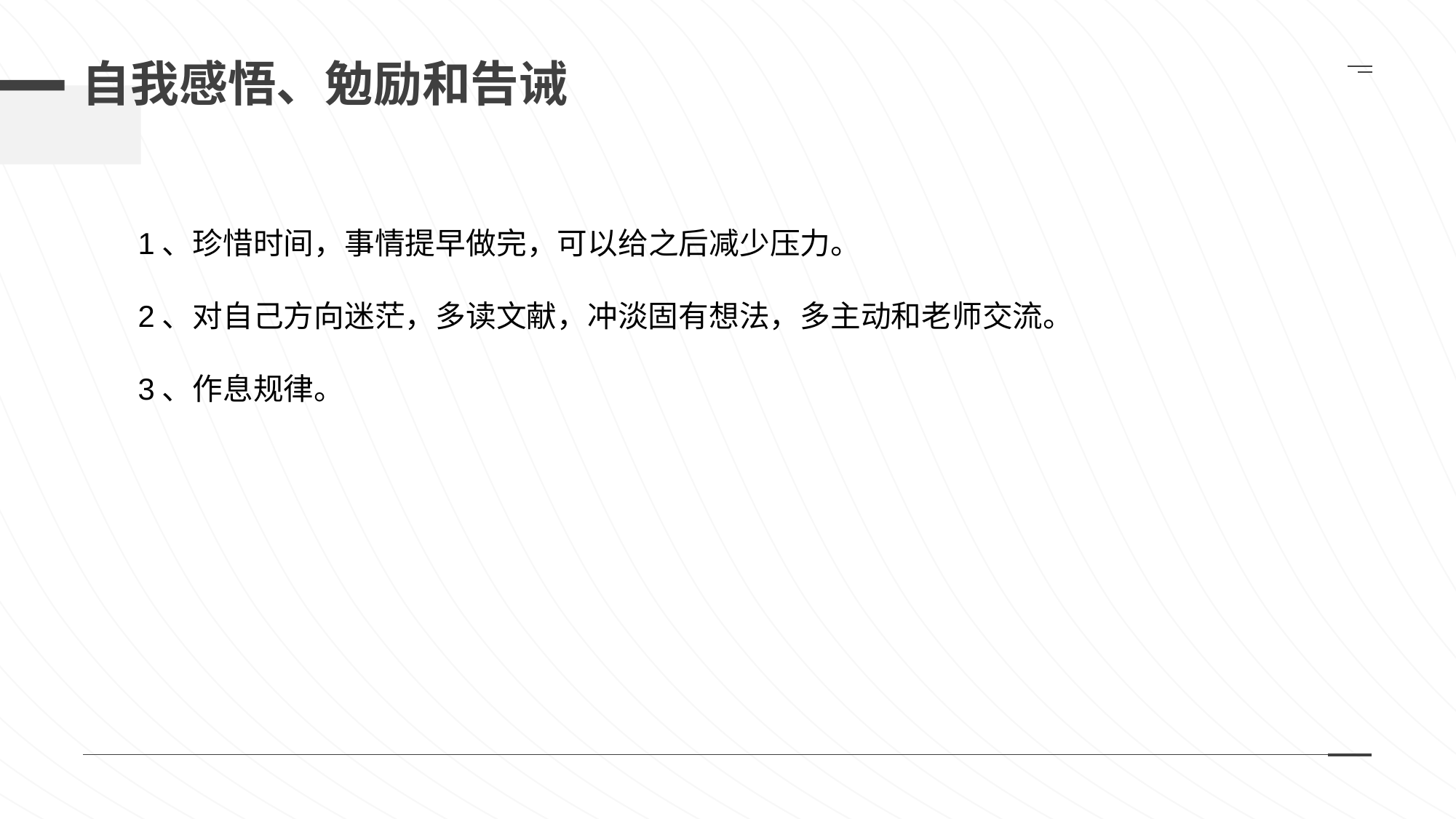

# 自我感悟、勉励和告诫
1、珍惜时间，事情提早做完，可以给之后减少压力。

2、对自己方向迷茫，多读文献，冲淡固有想法，多主动和老师交流。

3、作息规律。